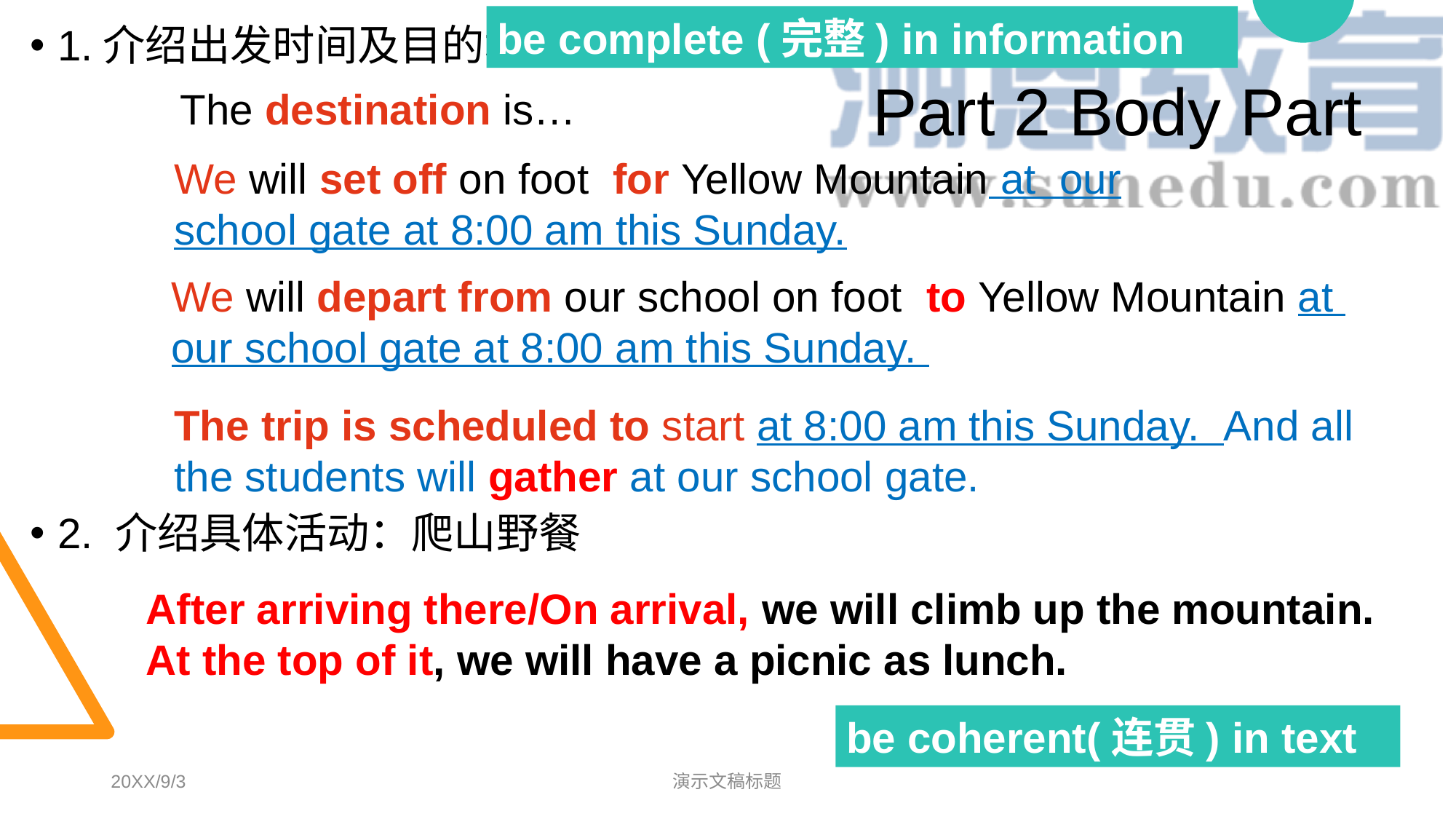

be complete (完整) in information
1.介绍出发时间及目的地

2. 介绍具体活动：爬山野餐

# Part 2 Body Part
The destination is…
We will set off on foot  for Yellow Mountain at  our school gate at 8:00 am this Sunday.
We will depart from our school on foot  to Yellow Mountain at  our school gate at 8:00 am this Sunday.
The trip is scheduled to start at 8:00 am this Sunday.  And all the students will gather at our school gate.
After arriving there/On arrival, we will climb up the mountain. At the top of it, we will have a picnic as lunch.
be coherent(连贯) in text
20XX/9/3
演示文稿标题
7